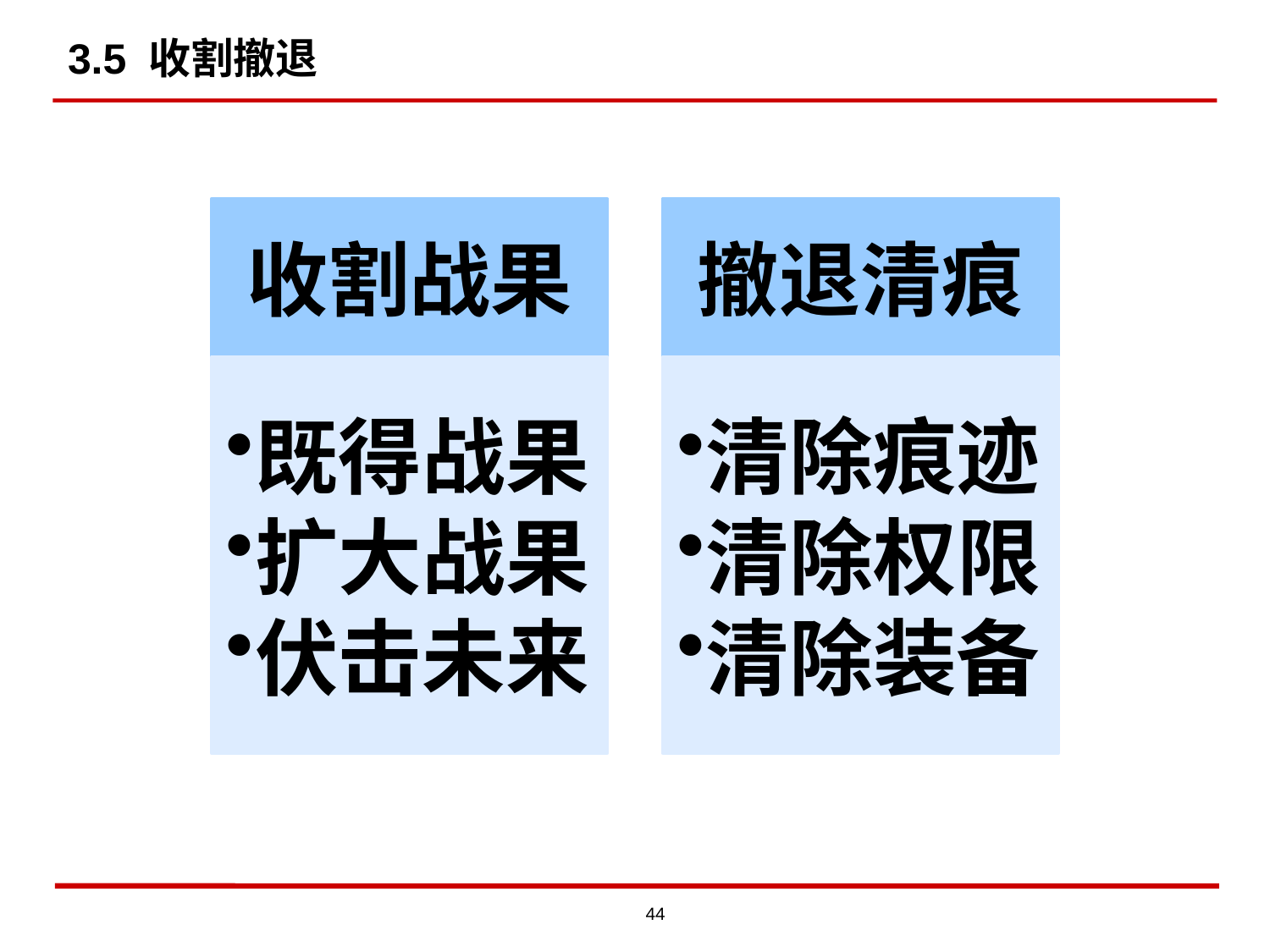

# 3.5 收割撤退
收割战果
既得战果
扩大战果
伏击未来
撤退清痕
清除痕迹
清除权限
清除装备